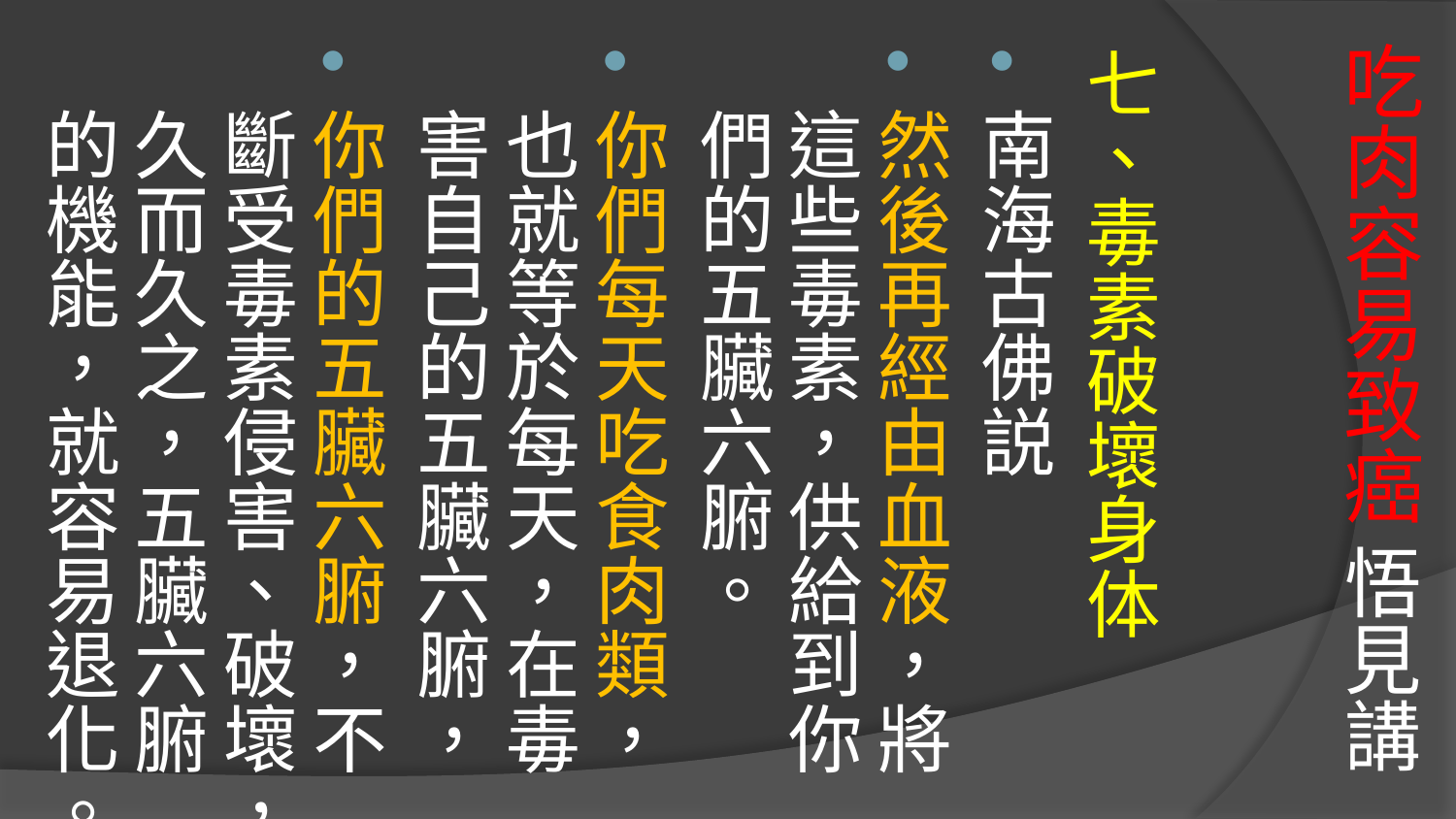

# 吃肉容易致癌 悟見講
七、毒素破壞身体
南海古佛説
然後再經由血液，將這些毒素，供給到你們的五臟六腑。
你們每天吃食肉類，也就等於每天，在毒害自己的五臟六腑，
你們的五臟六腑，不斷受毒素侵害、破壞，久而久之，五臟六腑的機能，就容易退化。